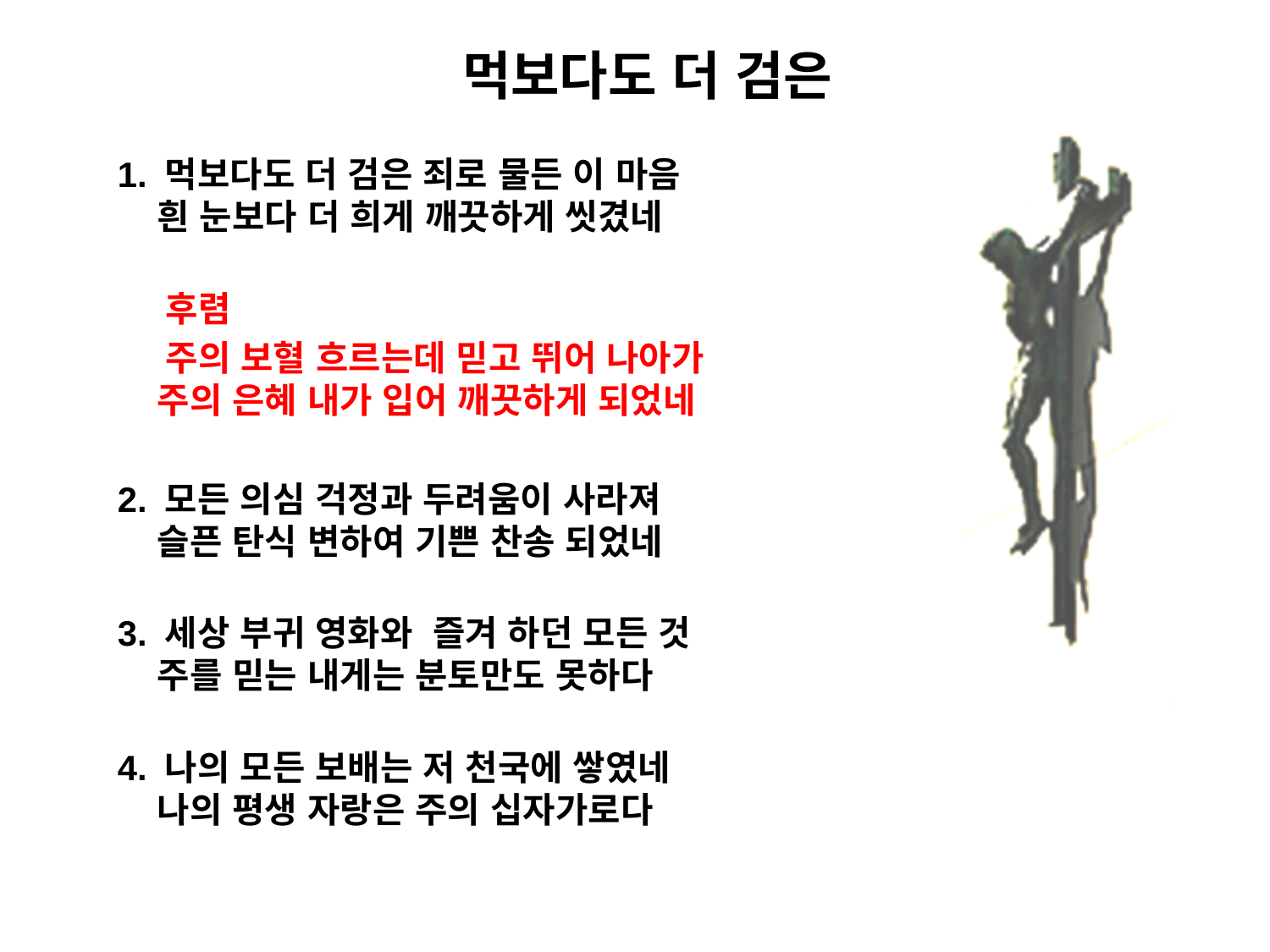

# 먹보다도 더 검은
 1. 먹보다도 더 검은 죄로 물든 이 마음
     흰 눈보다 더 희게 깨끗하게 씻겼네
     후렴
     주의 보혈 흐르는데 믿고 뛰어 나아가
     주의 은혜 내가 입어 깨끗하게 되었네

 2. 모든 의심 걱정과 두려움이 사라져
     슬픈 탄식 변하여 기쁜 찬송 되었네
 3. 세상 부귀 영화와  즐겨 하던 모든 것
     주를 믿는 내게는 분토만도 못하다
 4. 나의 모든 보배는 저 천국에 쌓였네
     나의 평생 자랑은 주의 십자가로다